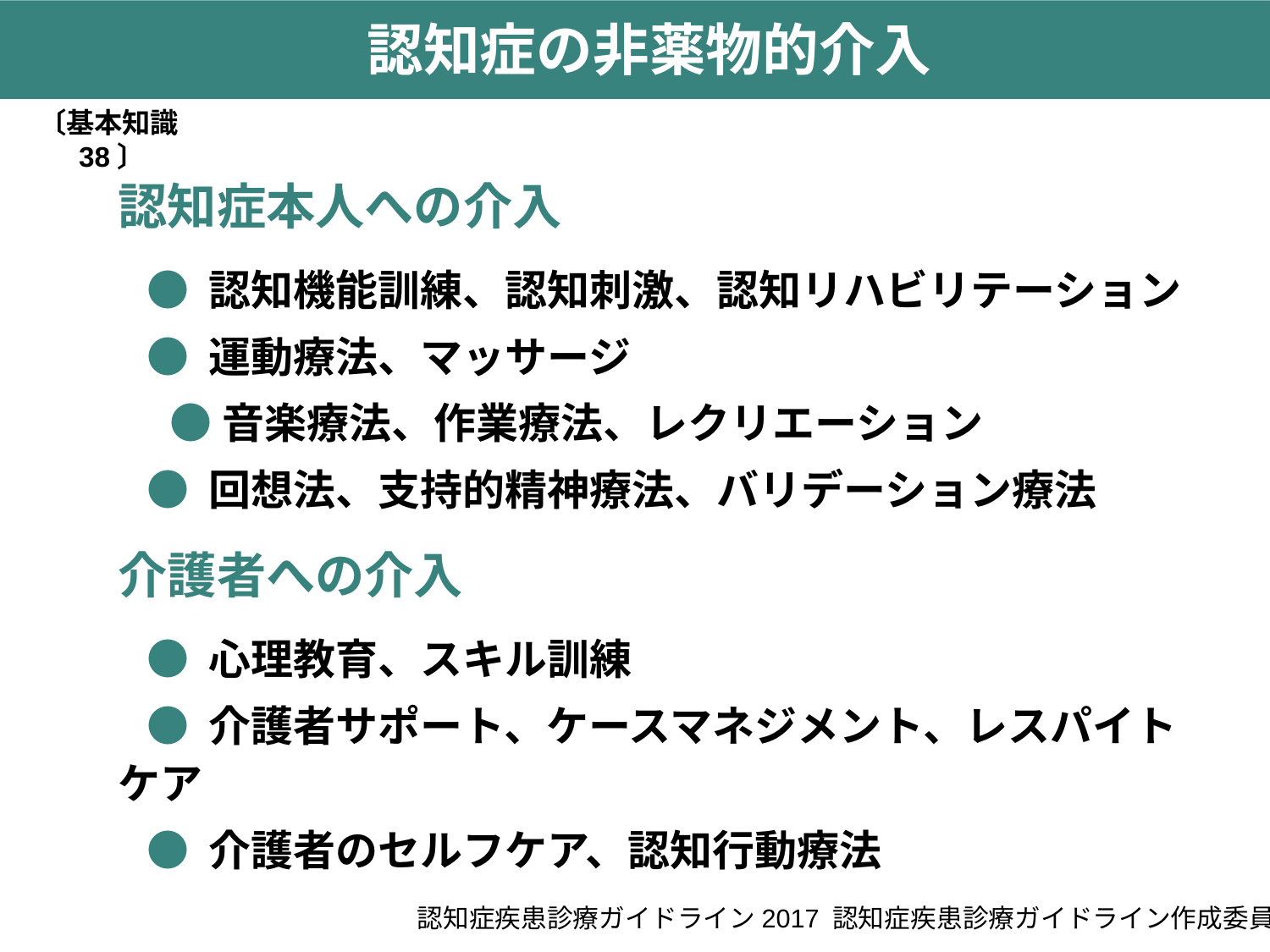

認知症の非薬物的介入
〔基本知識38〕
認知症本人への介入
   ● 認知機能訓練、認知刺激、認知リハビリテーション
   ● 運動療法、マッサージ
　 ● 音楽療法、作業療法、レクリエーション
   ● 回想法、支持的精神療法、バリデーション療法
介護者への介入
   ● 心理教育、スキル訓練
   ● 介護者サポート、ケースマネジメント、レスパイトケア
   ● 介護者のセルフケア、認知行動療法
認知症疾患診療ガイドライン2017 認知症疾患診療ガイドライン作成委員会